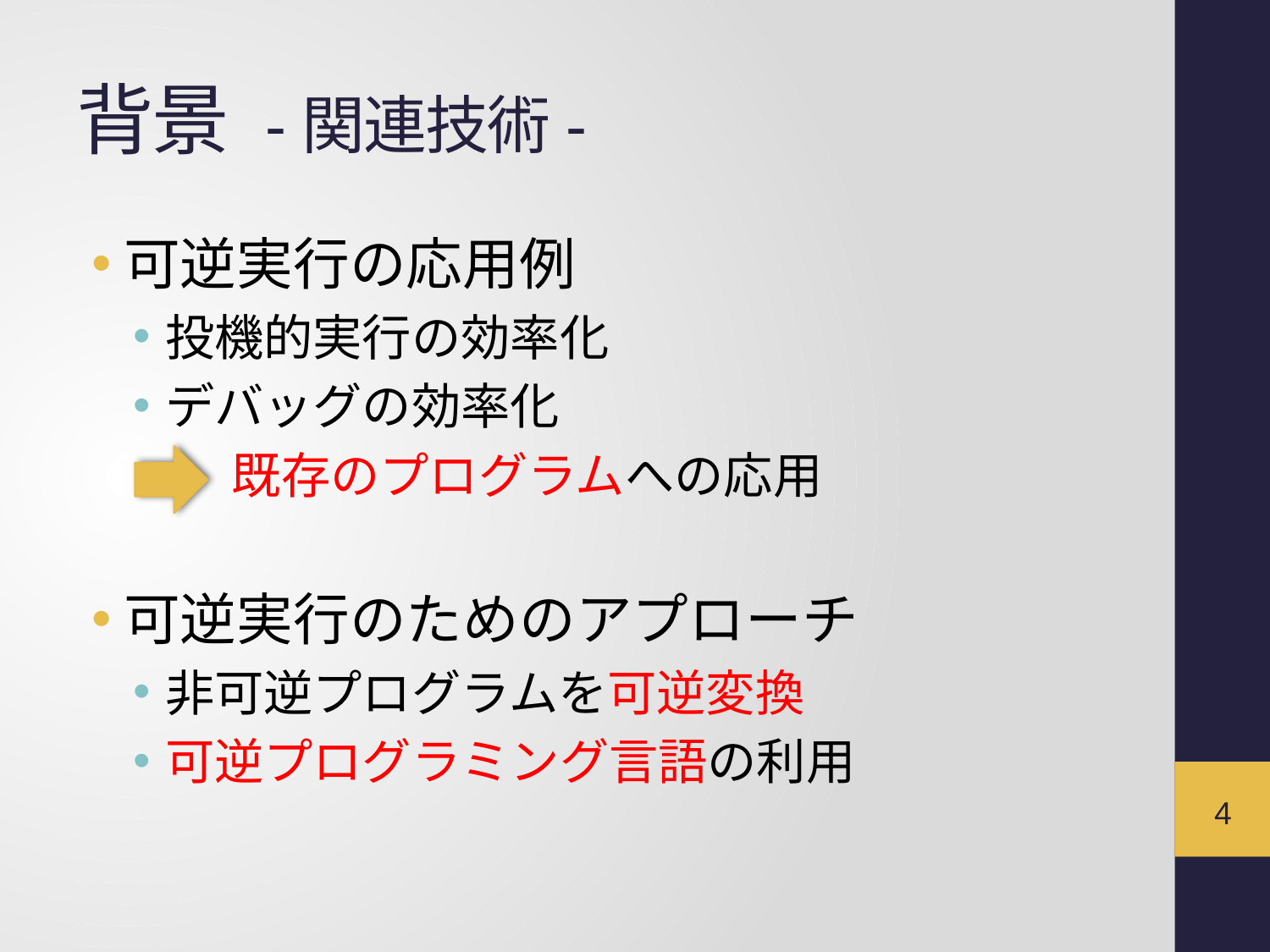

# 背景 -関連技術-
可逆実行の応用例
投機的実行の効率化
デバッグの効率化
　　既存のプログラムへの応用

可逆実行のためのアプローチ
非可逆プログラムを可逆変換
可逆プログラミング言語の利用

4